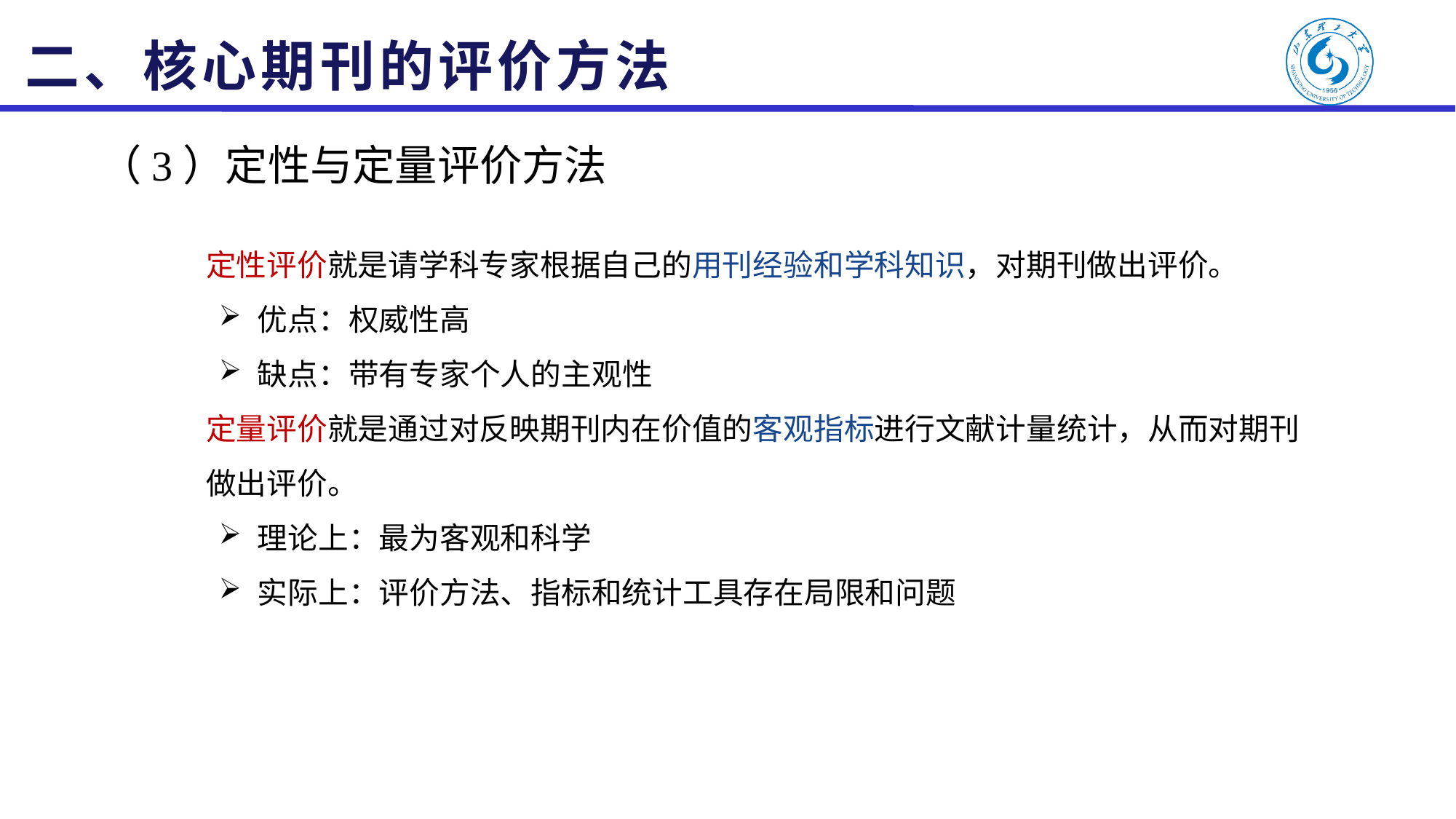

# 二、核心期刊的评价方法
（3）定性与定量评价方法
定性评价就是请学科专家根据自己的用刊经验和学科知识，对期刊做出评价。
优点：权威性高
缺点：带有专家个人的主观性
定量评价就是通过对反映期刊内在价值的客观指标进行文献计量统计，从而对期刊做出评价。
理论上：最为客观和科学
实际上：评价方法、指标和统计工具存在局限和问题